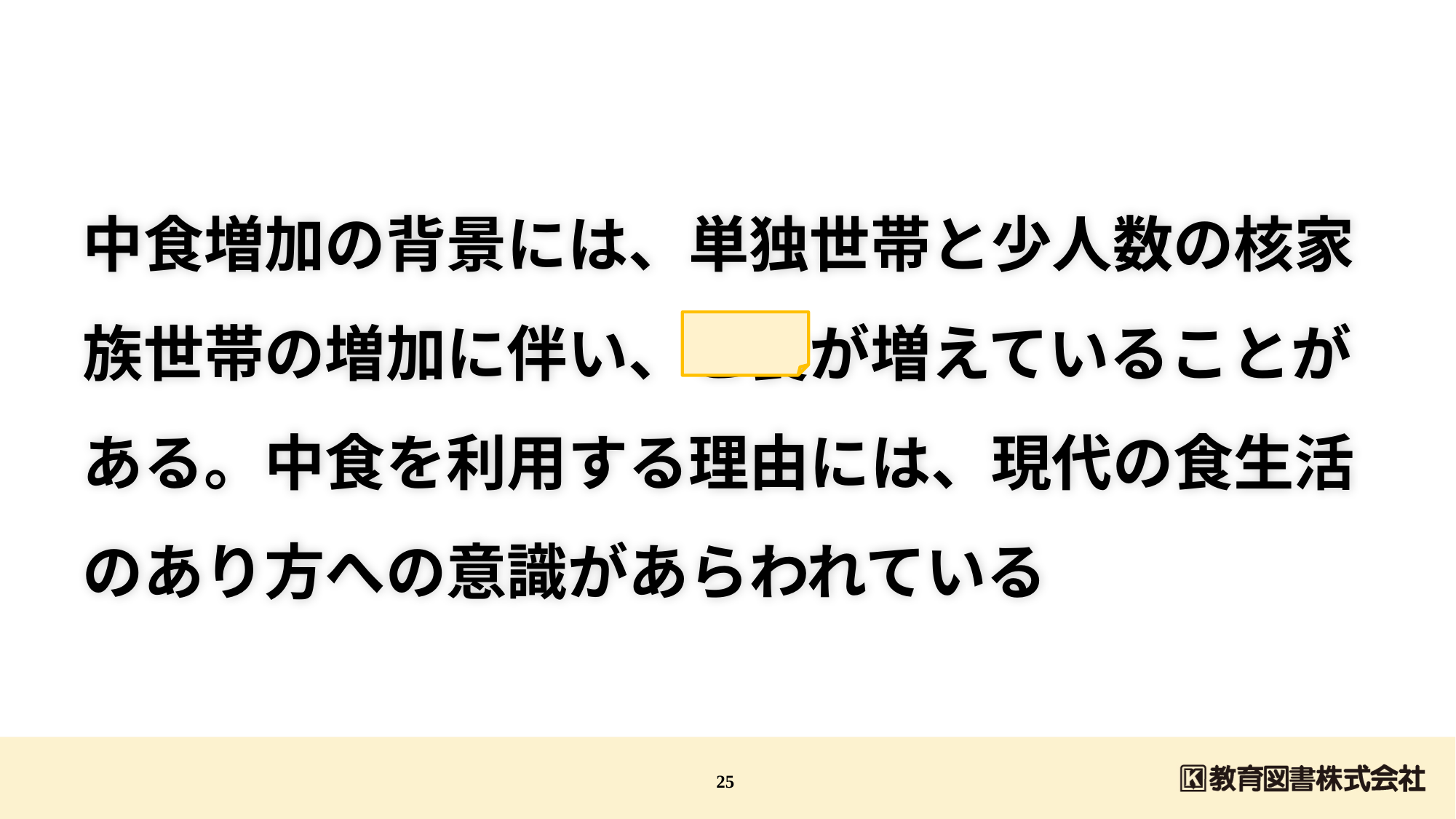

中食増加の背景には、単独世帯と少人数の核家族世帯の増加に伴い、こ食が増えていることがある。中食を利用する理由には、現代の食生活のあり方への意識があらわれている

25